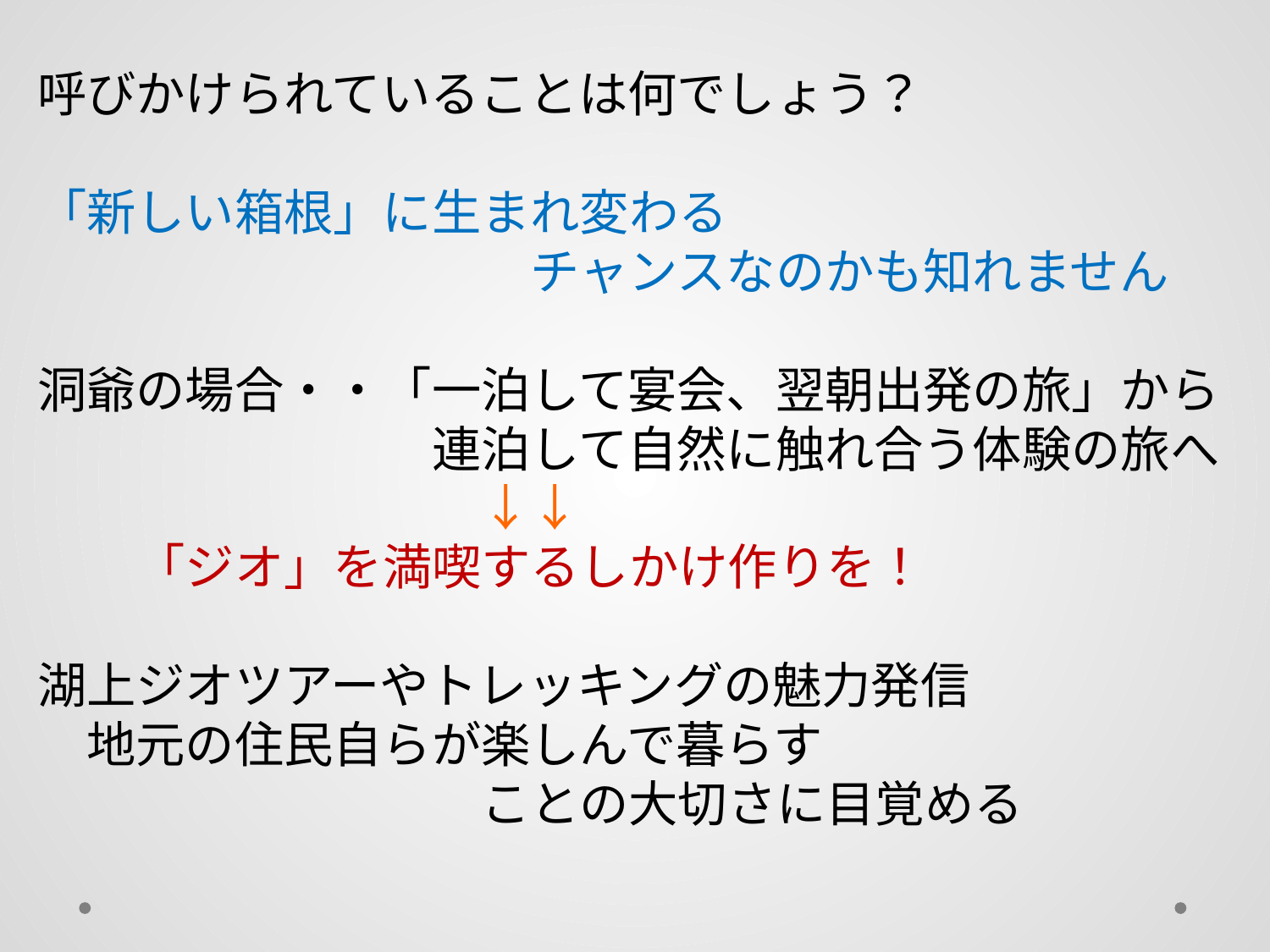

呼びかけられていることは何でしょう？

「新しい箱根」に生まれ変わる
　　　　　　　　　　チャンスなのかも知れません

洞爺の場合・・「一泊して宴会、翌朝出発の旅」から
　　　　　　　　連泊して自然に触れ合う体験の旅へ
　　　　　　　　　↓↓
　　「ジオ」を満喫するしかけ作りを！

湖上ジオツアーやトレッキングの魅力発信
　地元の住民自らが楽しんで暮らす
　　　　　　　　　ことの大切さに目覚める